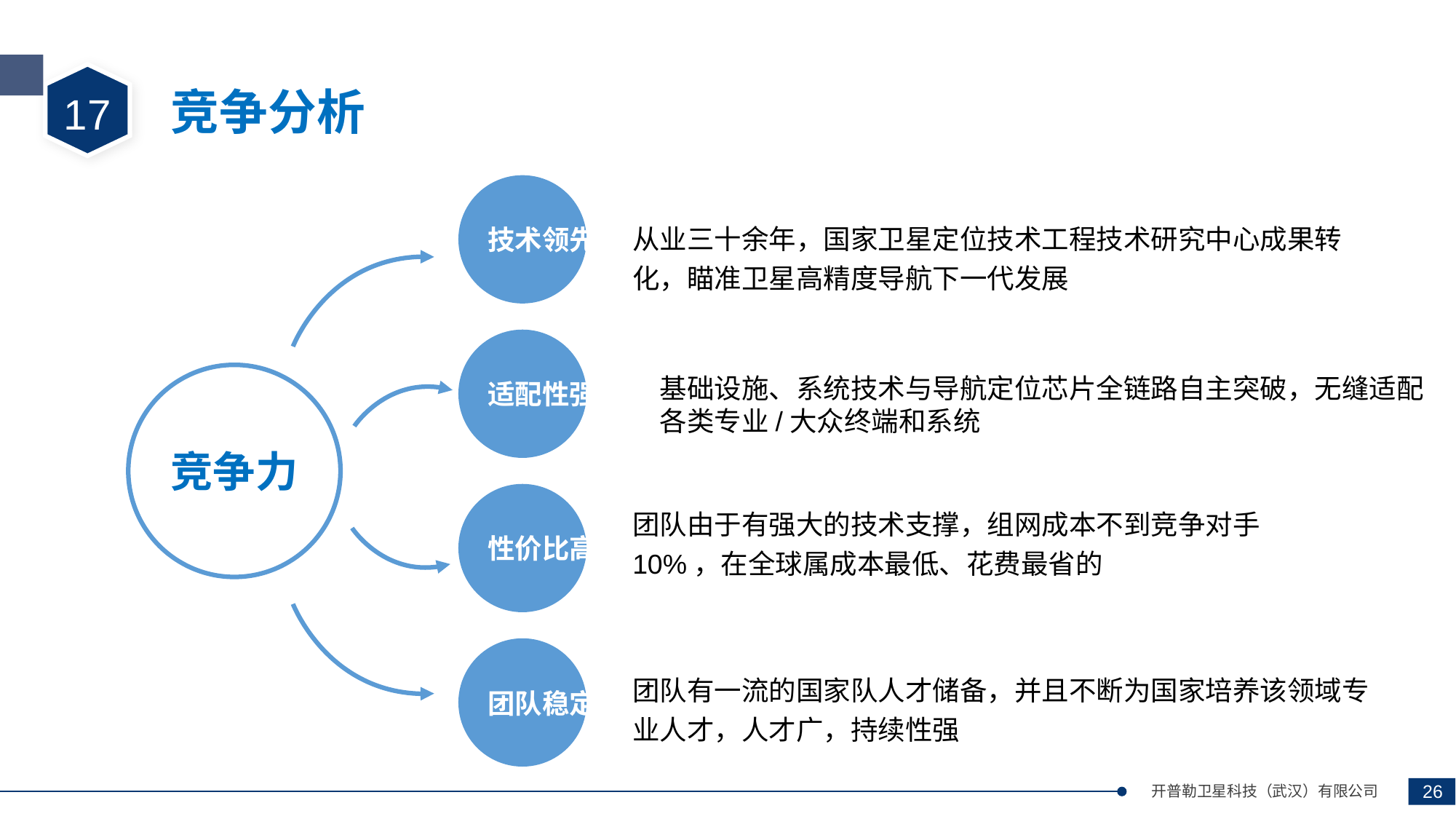

竞争分析

17
技术领先
从业三十余年，国家卫星定位技术工程技术研究中心成果转化，瞄准卫星高精度导航下一代发展

适配性强

竞争力
基础设施、系统技术与导航定位芯片全链路自主突破，无缝适配
各类专业/大众终端和系统

性价比高
团队由于有强大的技术支撑，组网成本不到竞争对手10%，在全球属成本最低、花费最省的

团队稳定
团队有一流的国家队人才储备，并且不断为国家培养该领域专业人才，人才广，持续性强